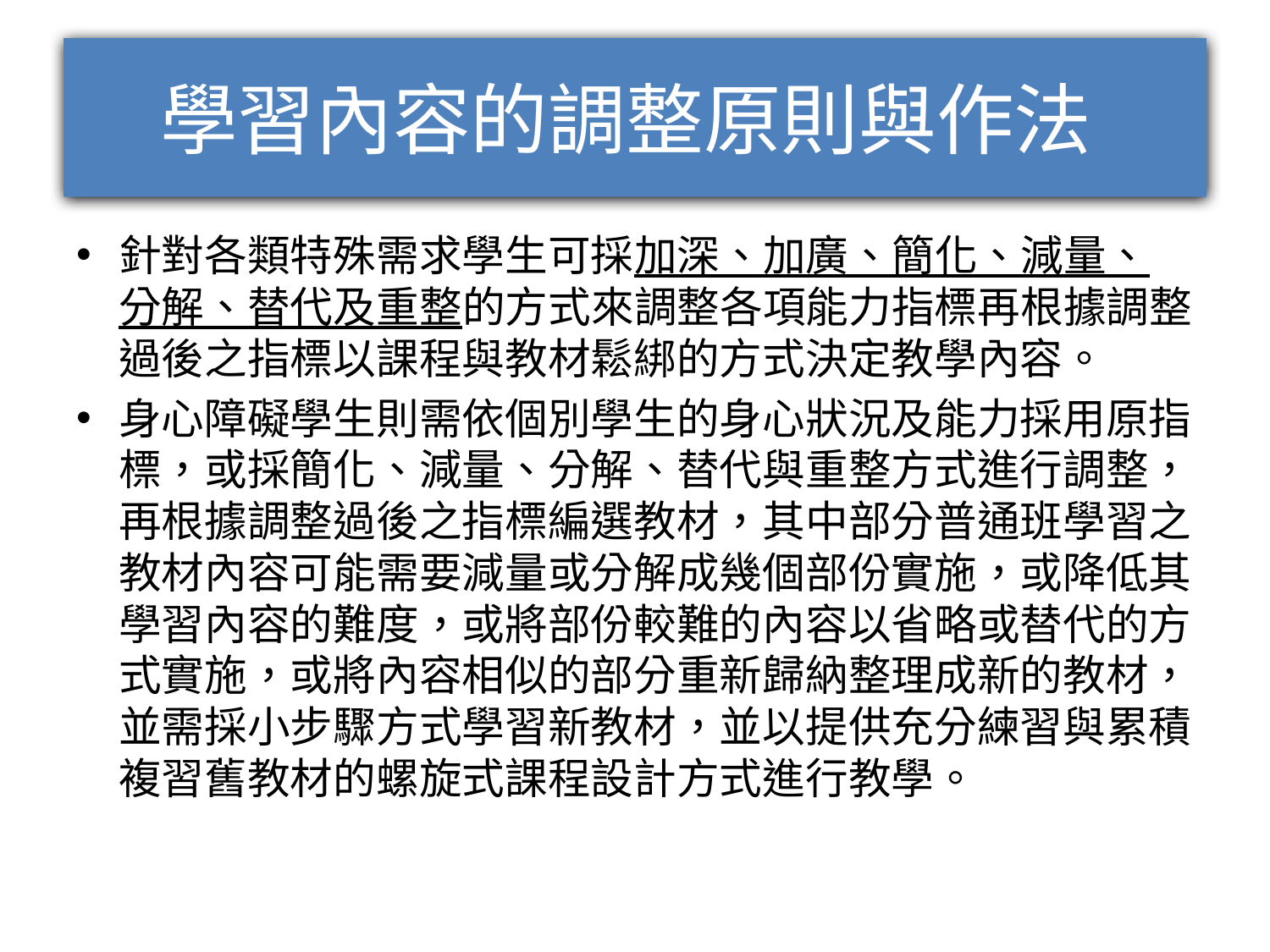

# 學習內容的調整原則與作法
針對各類特殊需求學生可採加深、加廣、簡化、減量、 分解、替代及重整的方式來調整各項能力指標再根據調整過後之指標以課程與教材鬆綁的方式決定教學內容。
身心障礙學生則需依個別學生的身心狀況及能力採用原指標，或採簡化、減量、分解、替代與重整方式進行調整，再根據調整過後之指標編選教材，其中部分普通班學習之教材內容可能需要減量或分解成幾個部份實施，或降低其學習內容的難度，或將部份較難的內容以省略或替代的方式實施，或將內容相似的部分重新歸納整理成新的教材，並需採小步驟方式學習新教材，並以提供充分練習與累積複習舊教材的螺旋式課程設計方式進行教學。